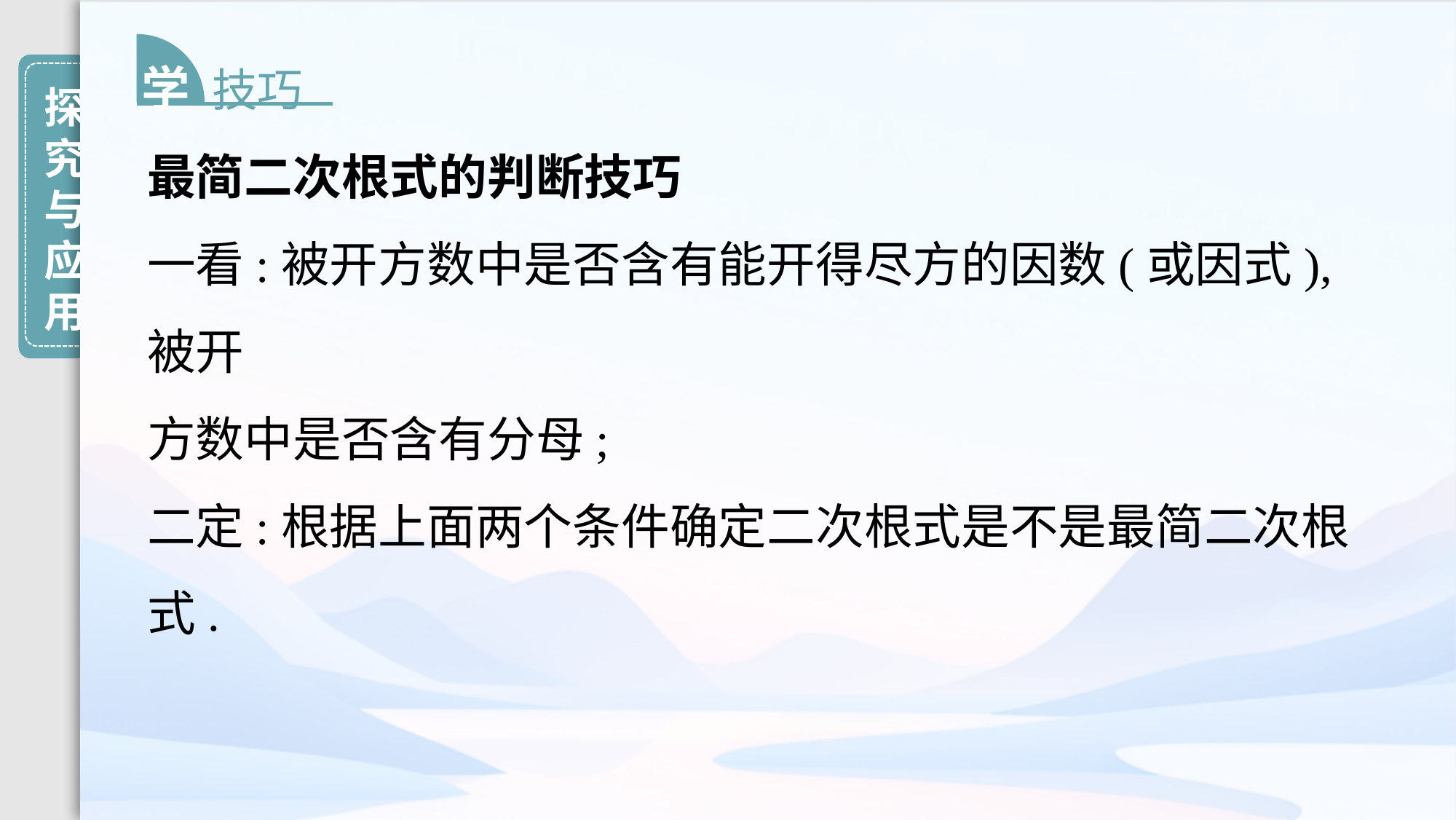

学  技巧

最简二次根式的判断技巧
一看:被开方数中是否含有能开得尽方的因数(或因式),被开
方数中是否含有分母;
二定:根据上面两个条件确定二次根式是不是最简二次根式.